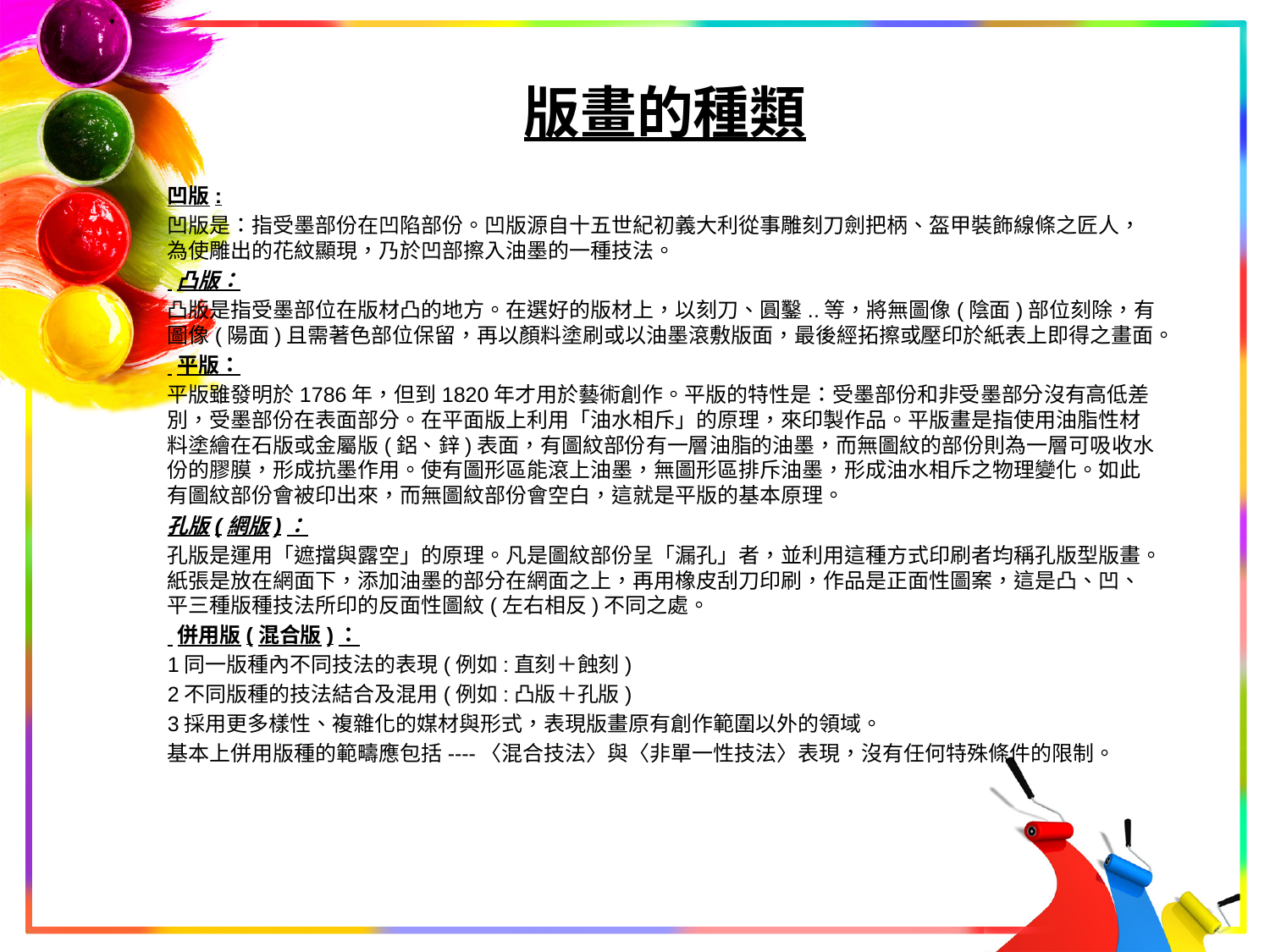

# 版畫的種類
凹版:
凹版是：指受墨部份在凹陷部份。凹版源自十五世紀初義大利從事雕刻刀劍把柄、盔甲裝飾線條之匠人，為使雕出的花紋顯現，乃於凹部擦入油墨的一種技法。
 凸版：
凸版是指受墨部位在版材凸的地方。在選好的版材上，以刻刀、圓鑿..等，將無圖像(陰面)部位刻除，有圖像(陽面)且需著色部位保留，再以顏料塗刷或以油墨滾敷版面，最後經拓擦或壓印於紙表上即得之畫面。
 平版：
平版雖發明於1786年，但到1820年才用於藝術創作。平版的特性是：受墨部份和非受墨部分沒有高低差別，受墨部份在表面部分。在平面版上利用「油水相斥」的原理，來印製作品。平版畫是指使用油脂性材料塗繪在石版或金屬版(鋁、鋅)表面，有圖紋部份有一層油脂的油墨，而無圖紋的部份則為一層可吸收水份的膠膜，形成抗墨作用。使有圖形區能滾上油墨，無圖形區排斥油墨，形成油水相斥之物理變化。如此有圖紋部份會被印出來，而無圖紋部份會空白，這就是平版的基本原理。
孔版(網版)：
孔版是運用「遮擋與露空」的原理。凡是圖紋部份呈「漏孔」者，並利用這種方式印刷者均稱孔版型版畫。紙張是放在網面下，添加油墨的部分在網面之上，再用橡皮刮刀印刷，作品是正面性圖案，這是凸、凹、平三種版種技法所印的反面性圖紋(左右相反)不同之處。
 併用版(混合版)：
1同一版種內不同技法的表現(例如:直刻＋蝕刻)
2不同版種的技法結合及混用(例如:凸版＋孔版)
3採用更多樣性、複雜化的媒材與形式，表現版畫原有創作範圍以外的領域。
基本上併用版種的範疇應包括----〈混合技法〉與〈非單一性技法〉表現，沒有任何特殊條件的限制。